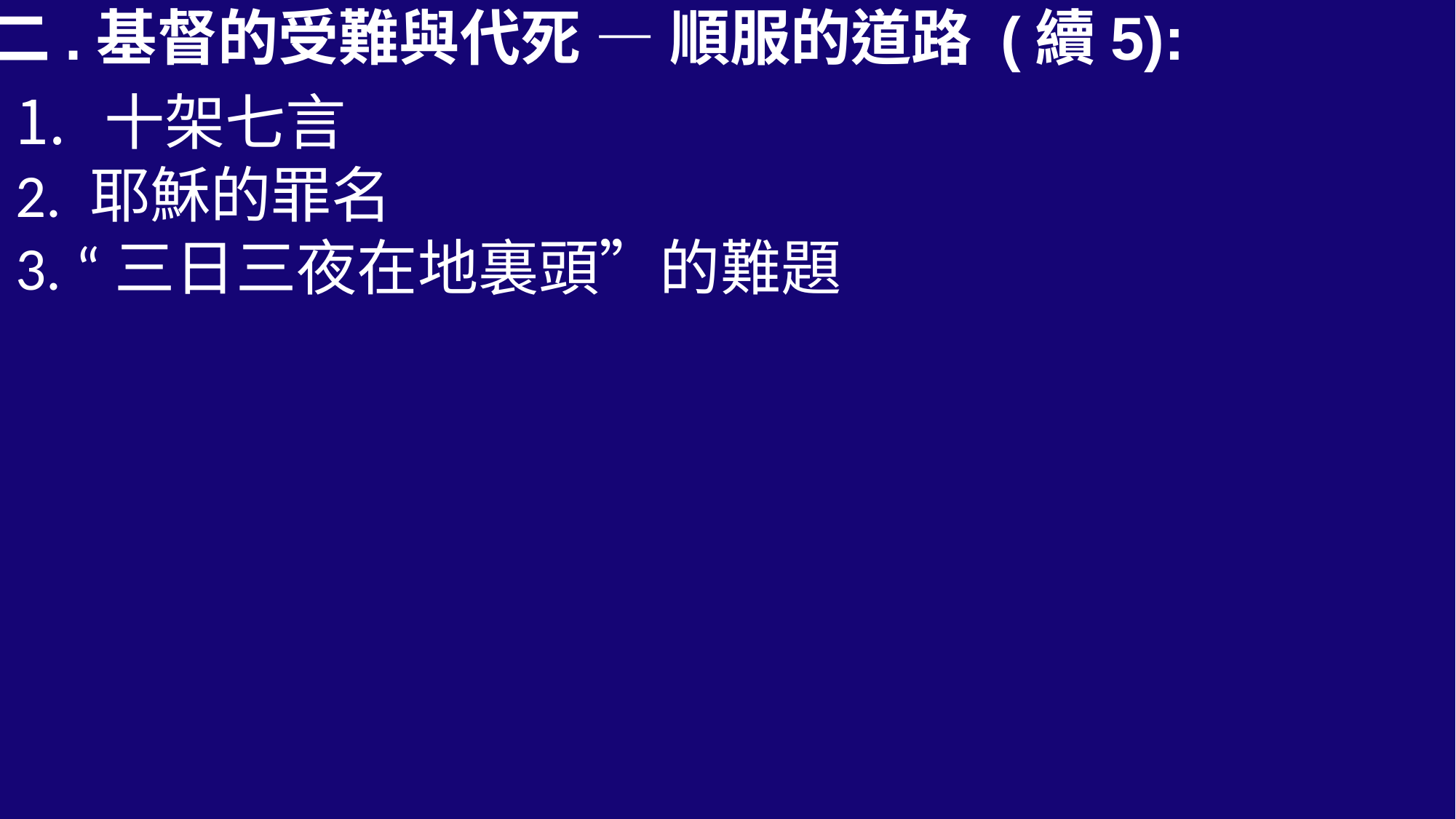

二.基督的受難與代死 — 順服的道路 (續5):
十架七言
2. 耶穌的罪名
3. “三日三夜在地裏頭”的難題